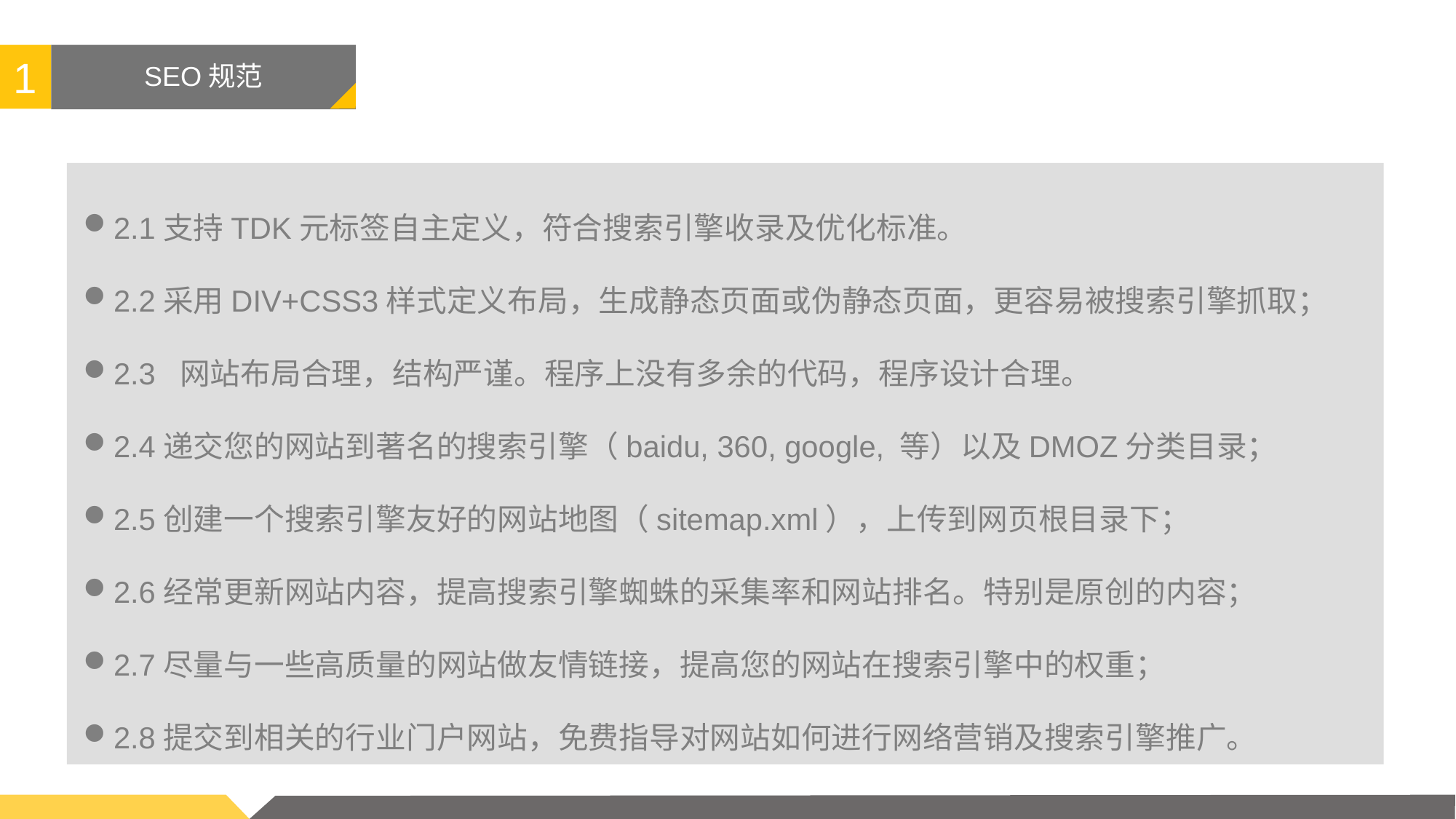

1
# SEO规范

2.1支持TDK元标签自主定义，符合搜索引擎收录及优化标准。
2.2采用DIV+CSS3样式定义布局，生成静态页面或伪静态页面，更容易被搜索引擎抓取；
2.3  网站布局合理，结构严谨。程序上没有多余的代码，程序设计合理。
2.4递交您的网站到著名的搜索引擎（baidu, 360, google, 等）以及DMOZ分类目录；
2.5创建一个搜索引擎友好的网站地图（sitemap.xml），上传到网页根目录下；
2.6经常更新网站内容，提高搜索引擎蜘蛛的采集率和网站排名。特别是原创的内容；
2.7尽量与一些高质量的网站做友情链接，提高您的网站在搜索引擎中的权重；
2.8提交到相关的行业门户网站，免费指导对网站如何进行网络营销及搜索引擎推广。